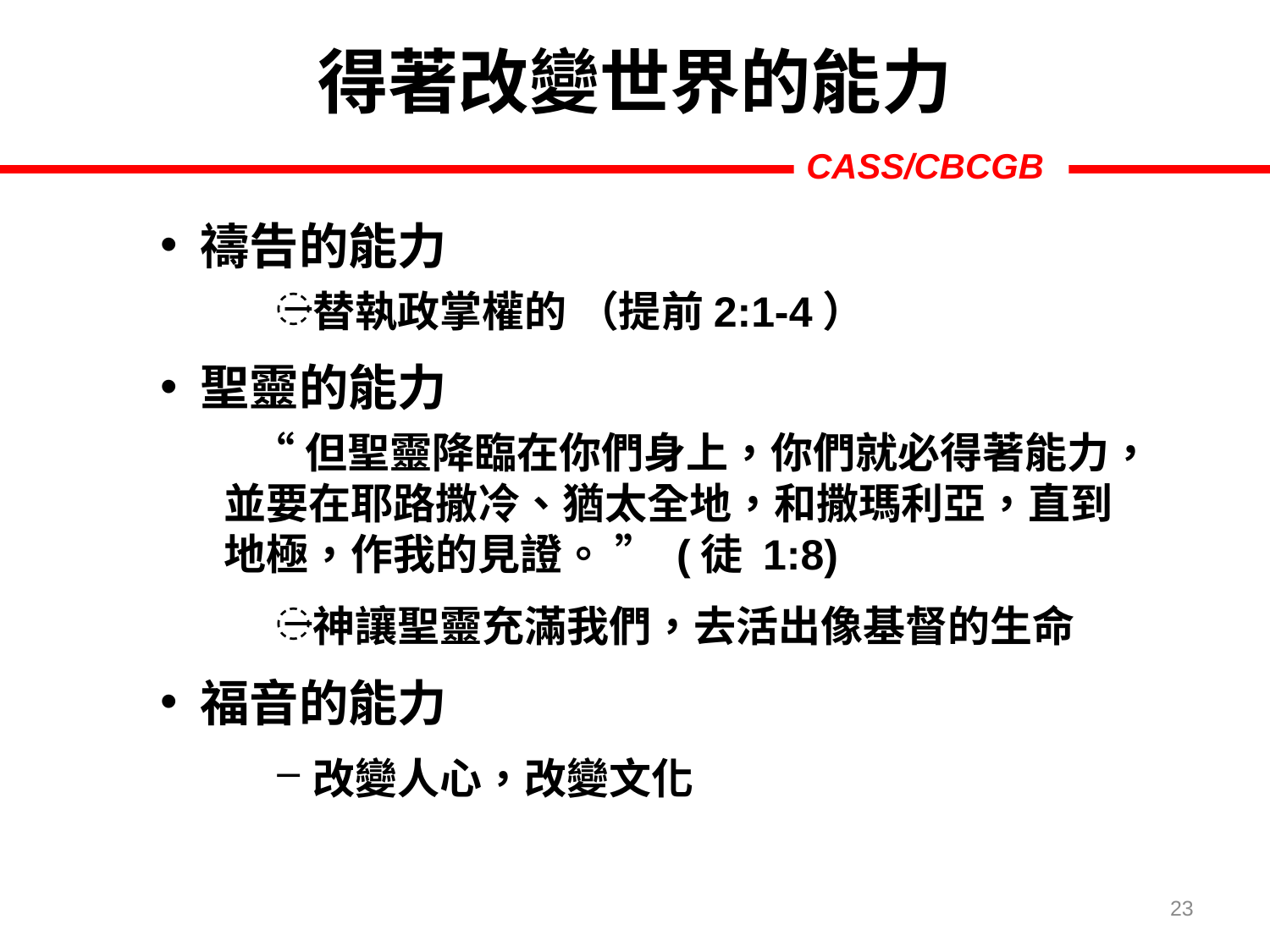

# 得著改變世界的能力
禱告的能力
替執政掌權的 （提前2:1-4）
聖靈的能力
   “但聖靈降臨在你們身上，你們就必得著能力，並要在耶路撒冷、猶太全地，和撒瑪利亞，直到地極，作我的見證。 ” (徒 1:8)
神讓聖靈充滿我們，去活出像基督的生命
福音的能力
改變人心，改變文化

23